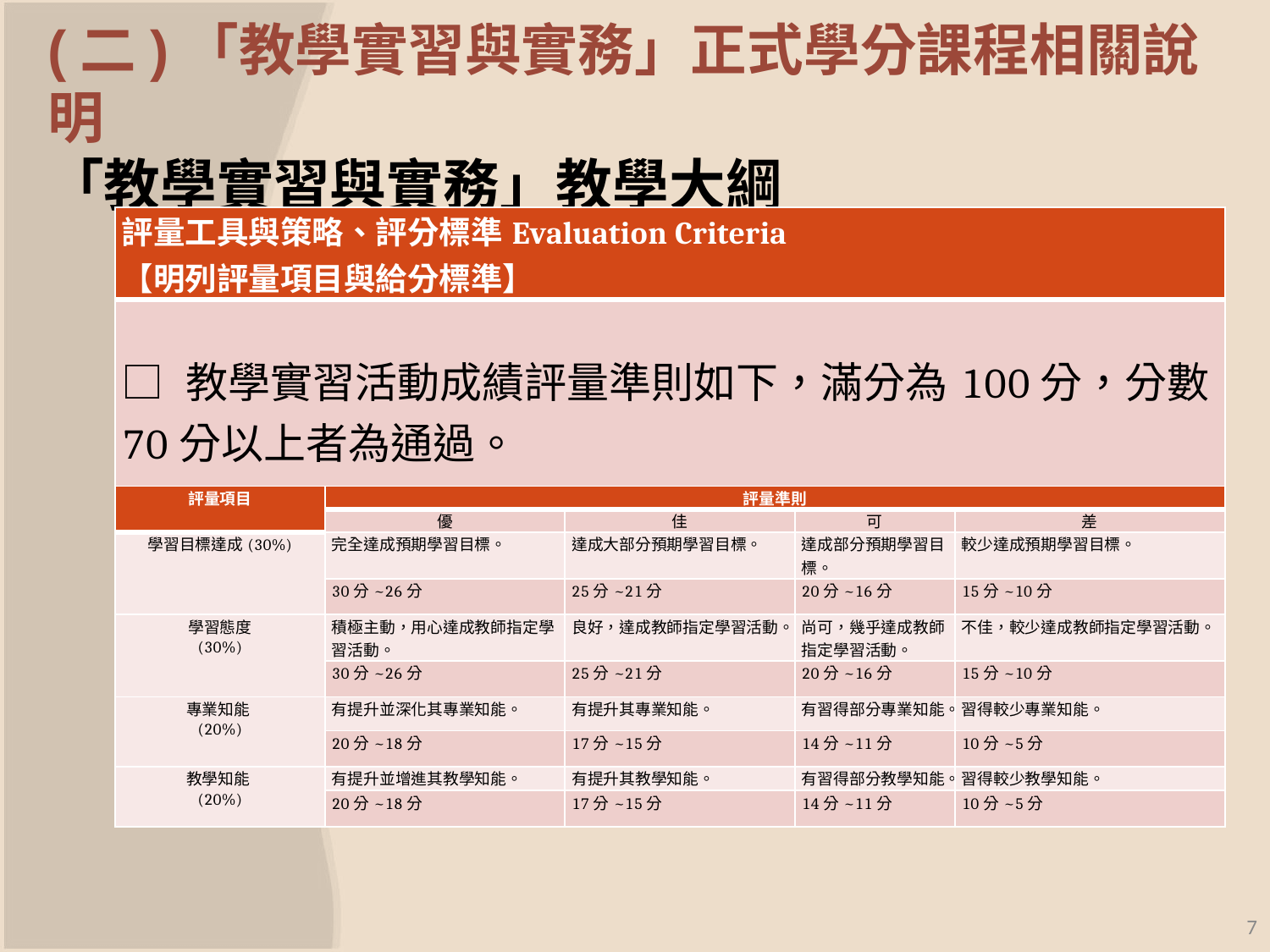

# (二)「教學實習與實務」正式學分課程相關說明 「教學實習與實務」教學大綱
| 評量工具與策略、評分標準Evaluation Criteria 【明列評量項目與給分標準】 |
| --- |
| □ 教學實習活動成績評量準則如下，滿分為100分，分數70分以上者為通過。 |
| 評量項目 | 評量準則 |  |  |  |
| --- | --- | --- | --- | --- |
|  | 優 | 佳 | 可 | 差 |
| 學習目標達成(30%) | 完全達成預期學習目標。 | 達成大部分預期學習目標。 | 達成部分預期學習目標。 | 較少達成預期學習目標。 |
|  | 30分~26分 | 25分~21分 | 20分~16分 | 15分~10分 |
| 學習態度 (30%) | 積極主動，用心達成教師指定學習活動。 | 良好，達成教師指定學習活動。 | 尚可，幾乎達成教師指定學習活動。 | 不佳，較少達成教師指定學習活動。 |
|  | 30分~26分 | 25分~21分 | 20分~16分 | 15分~10分 |
| 專業知能 (20%) | 有提升並深化其專業知能。 | 有提升其專業知能。 | 有習得部分專業知能。 | 習得較少專業知能。 |
|  | 20分~18分 | 17分~15分 | 14分~11分 | 10分~5分 |
| 教學知能 (20%) | 有提升並增進其教學知能。 | 有提升其教學知能。 | 有習得部分教學知能。 | 習得較少教學知能。 |
|  | 20分~18分 | 17分~15分 | 14分~11分 | 10分~5分 |
7